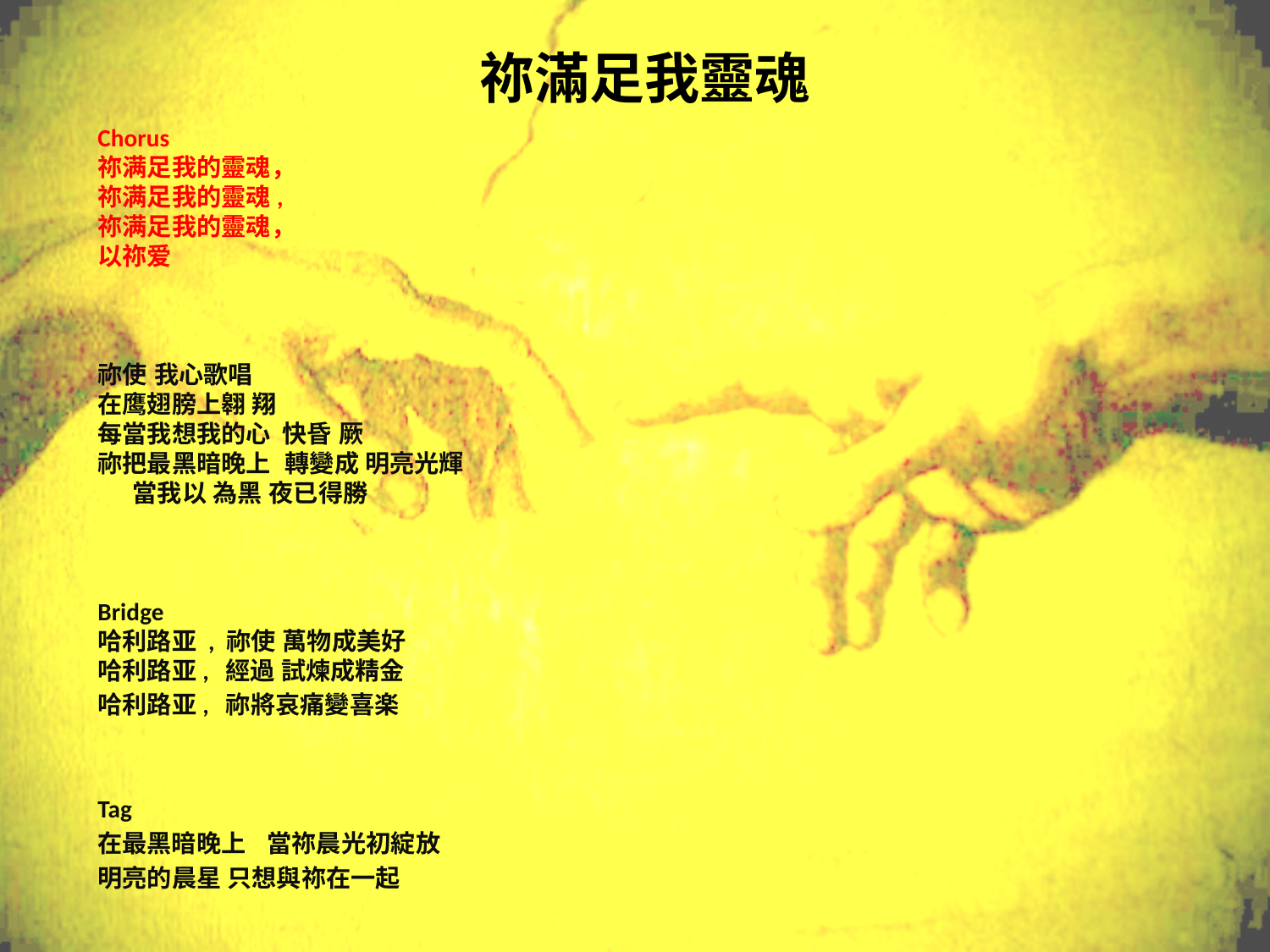

# 祢滿足我靈魂
Chorus
祢满足我的靈魂，
祢满足我的靈魂,
祢满足我的靈魂，
以祢爱
祢使 我心歌唱
在鹰翅膀上翱 翔
每當我想我的心  快昏 厥
祢把最黑暗晚上  轉變成 明亮光輝          當我以 為黑 夜已得勝
Bridge
哈利路亚 , 祢使 萬物成美好
哈利路亚,  經過 試煉成精金
哈利路亚,  祢將哀痛變喜楽

Tag
在最黑暗晚上   當祢晨光初綻放
明亮的晨星 只想與祢在一起